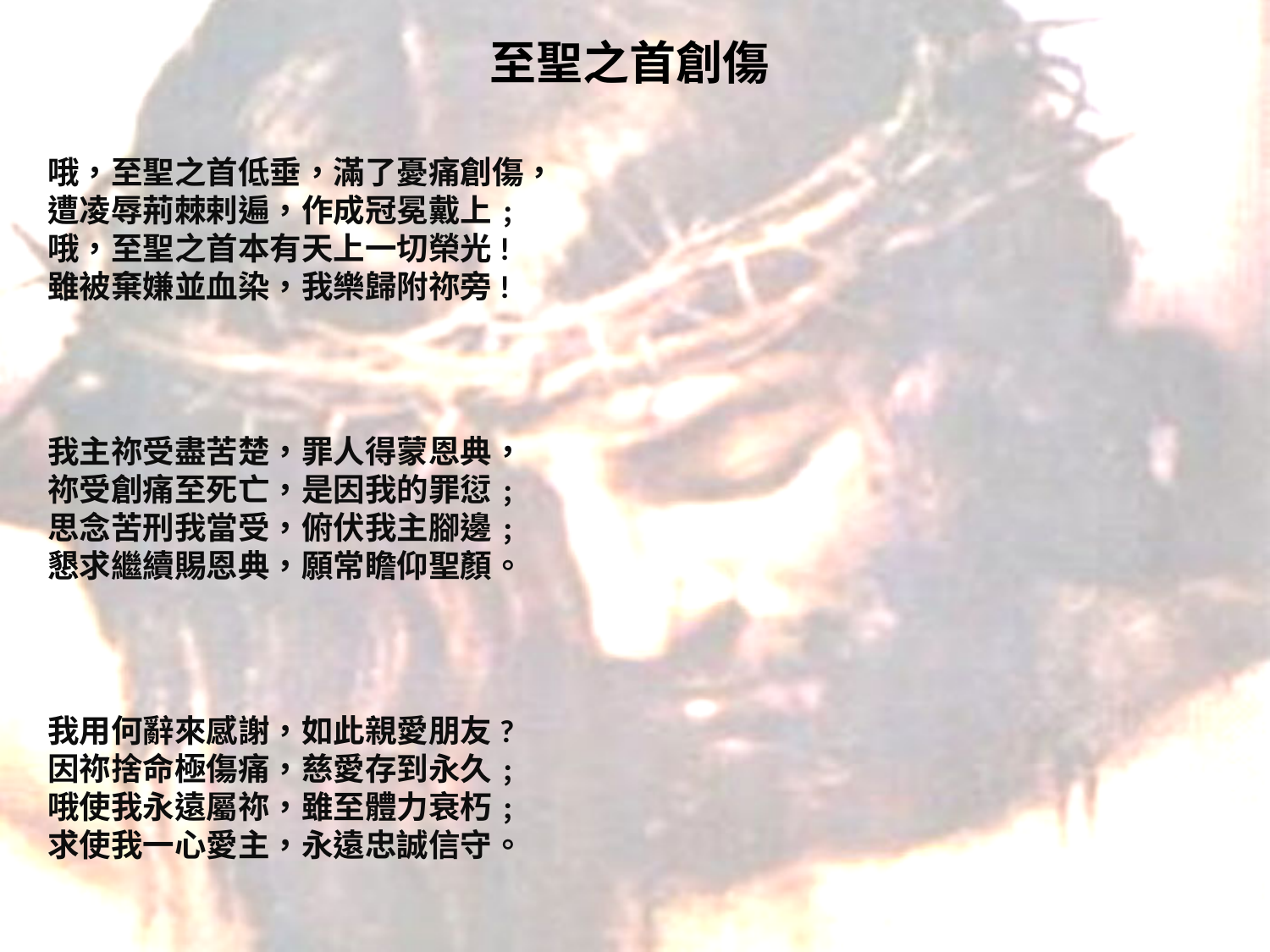

# 至聖之首創傷
哦，至聖之首低垂，滿了憂痛創傷，
遭凌辱荊棘剌遍，作成冠冕戴上﹔
哦，至聖之首本有天上一切榮光!
雖被棄嫌並血染，我樂歸附祢旁!

我主祢受盡苦楚，罪人得蒙恩典，
祢受創痛至死亡，是因我的罪愆﹔
思念苦刑我當受，俯伏我主腳邊﹔
懇求繼續賜恩典，願常瞻仰聖顏。

我用何辭來感謝，如此親愛朋友?
因祢捨命極傷痛，慈愛存到永久﹔
哦使我永遠屬祢，雖至體力衰朽﹔
求使我一心愛主，永遠忠誠信守。